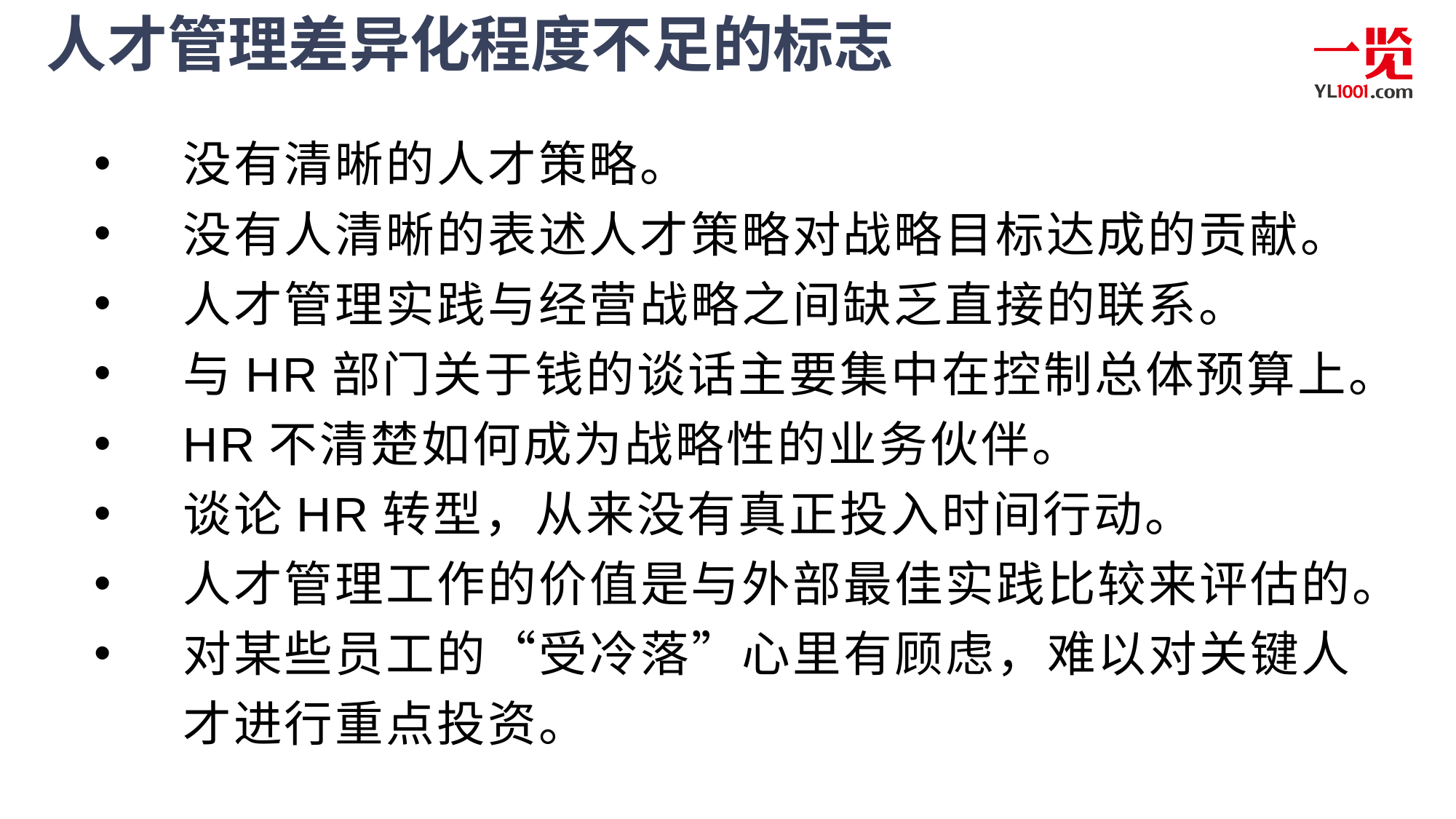

人才管理差异化程度不足的标志
没有清晰的人才策略。
没有人清晰的表述人才策略对战略目标达成的贡献。
人才管理实践与经营战略之间缺乏直接的联系。
与HR部门关于钱的谈话主要集中在控制总体预算上。
HR不清楚如何成为战略性的业务伙伴。
谈论HR转型，从来没有真正投入时间行动。
人才管理工作的价值是与外部最佳实践比较来评估的。
对某些员工的“受冷落”心里有顾虑，难以对关键人才进行重点投资。